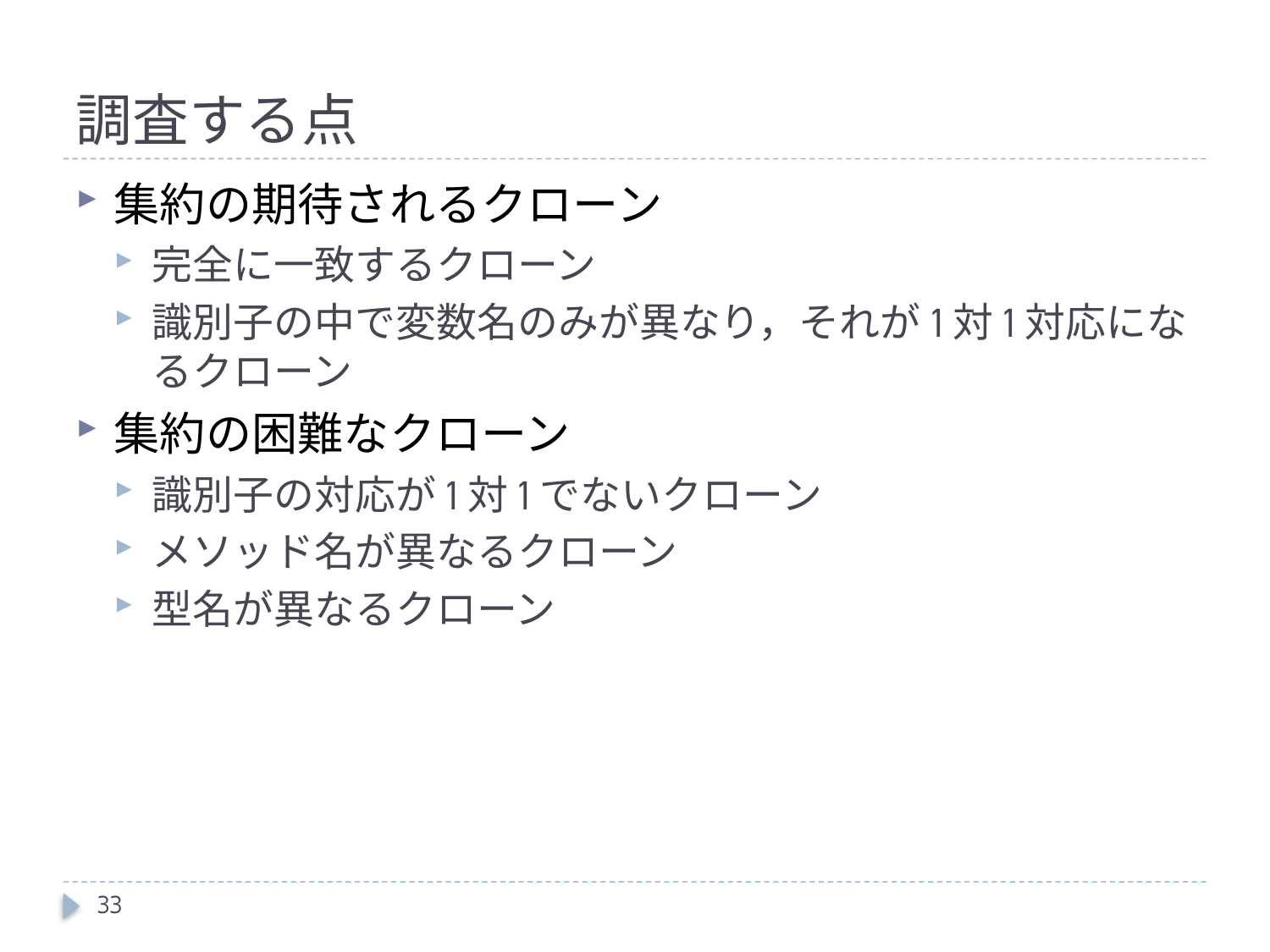

# 調査する点
集約の期待されるクローン
完全に一致するクローン
識別子の中で変数名のみが異なり，それが1対1対応になるクローン
集約の困難なクローン
識別子の対応が1対1でないクローン
メソッド名が異なるクローン
型名が異なるクローン

33